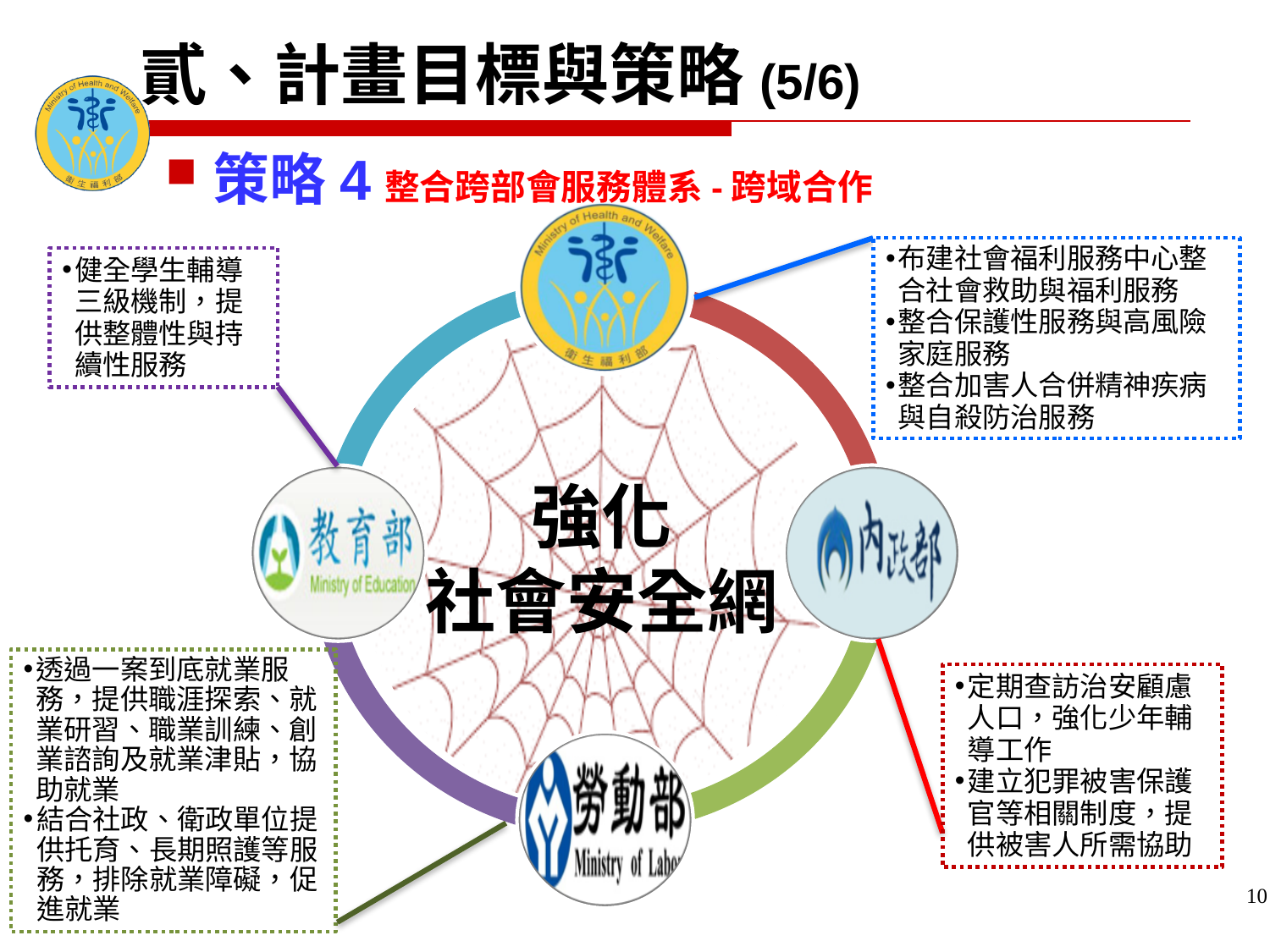

貳、計畫目標與策略(5/6)
策略4整合跨部會服務體系-跨域合作

布建社會福利服務中心整合社會救助與福利服務
整合保護性服務與高風險家庭服務
整合加害人合併精神疾病與自殺防治服務
健全學生輔導三級機制，提供整體性與持續性服務
強化
社會安全網
透過一案到底就業服務，提供職涯探索、就業研習、職業訓練、創業諮詢及就業津貼，協助就業
結合社政、衛政單位提供托育、長期照護等服務，排除就業障礙，促進就業
定期查訪治安顧慮人口，強化少年輔導工作
建立犯罪被害保護官等相關制度，提供被害人所需協助
10